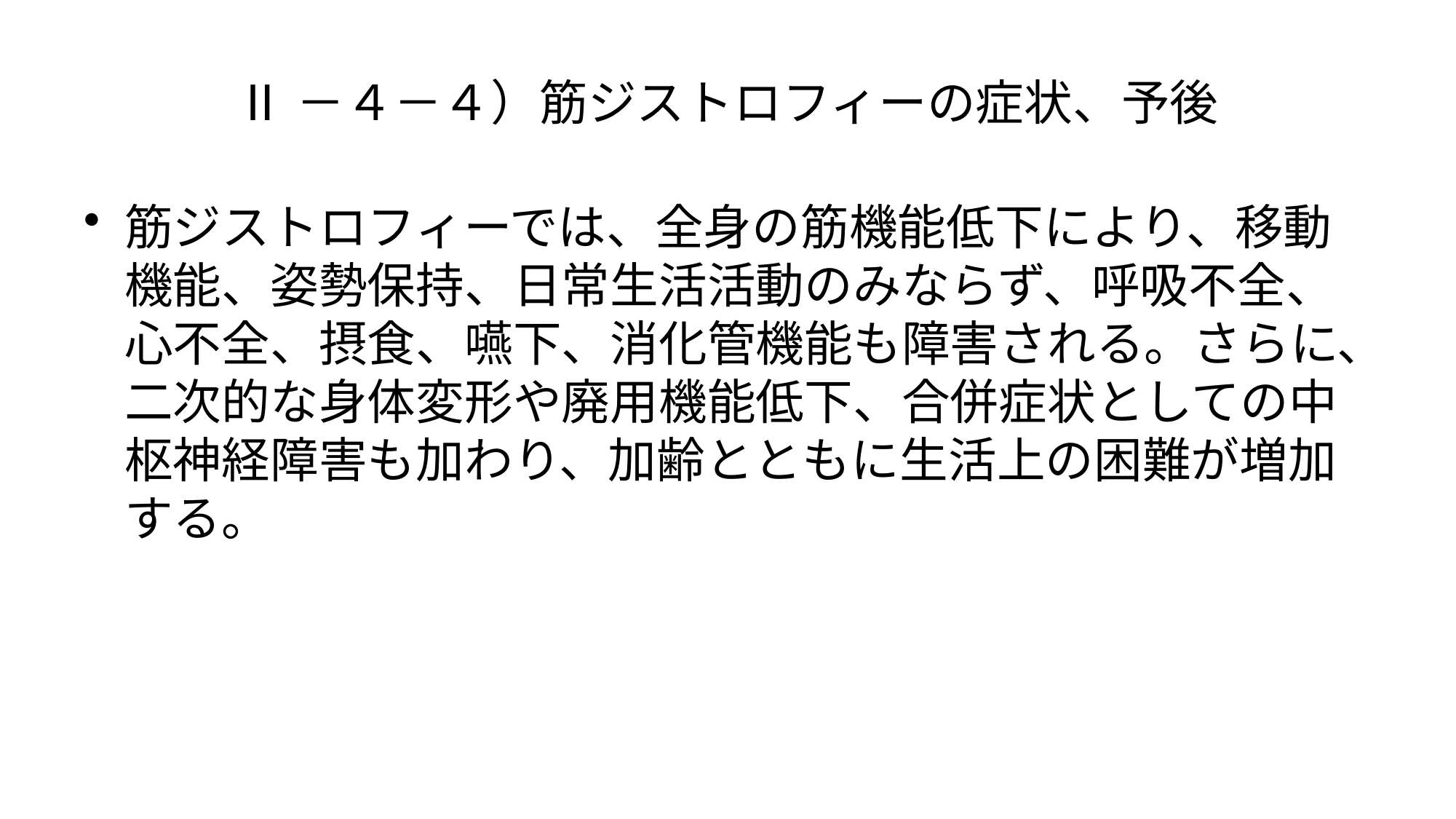

# Ⅱ－４－４）筋ジストロフィーの症状、予後
筋ジストロフィーでは、全身の筋機能低下により、移動機能、姿勢保持、日常生活活動のみならず、呼吸不全、心不全、摂食、嚥下、消化管機能も障害される。さらに、二次的な身体変形や廃用機能低下、合併症状としての中枢神経障害も加わり、加齢とともに生活上の困難が増加する。